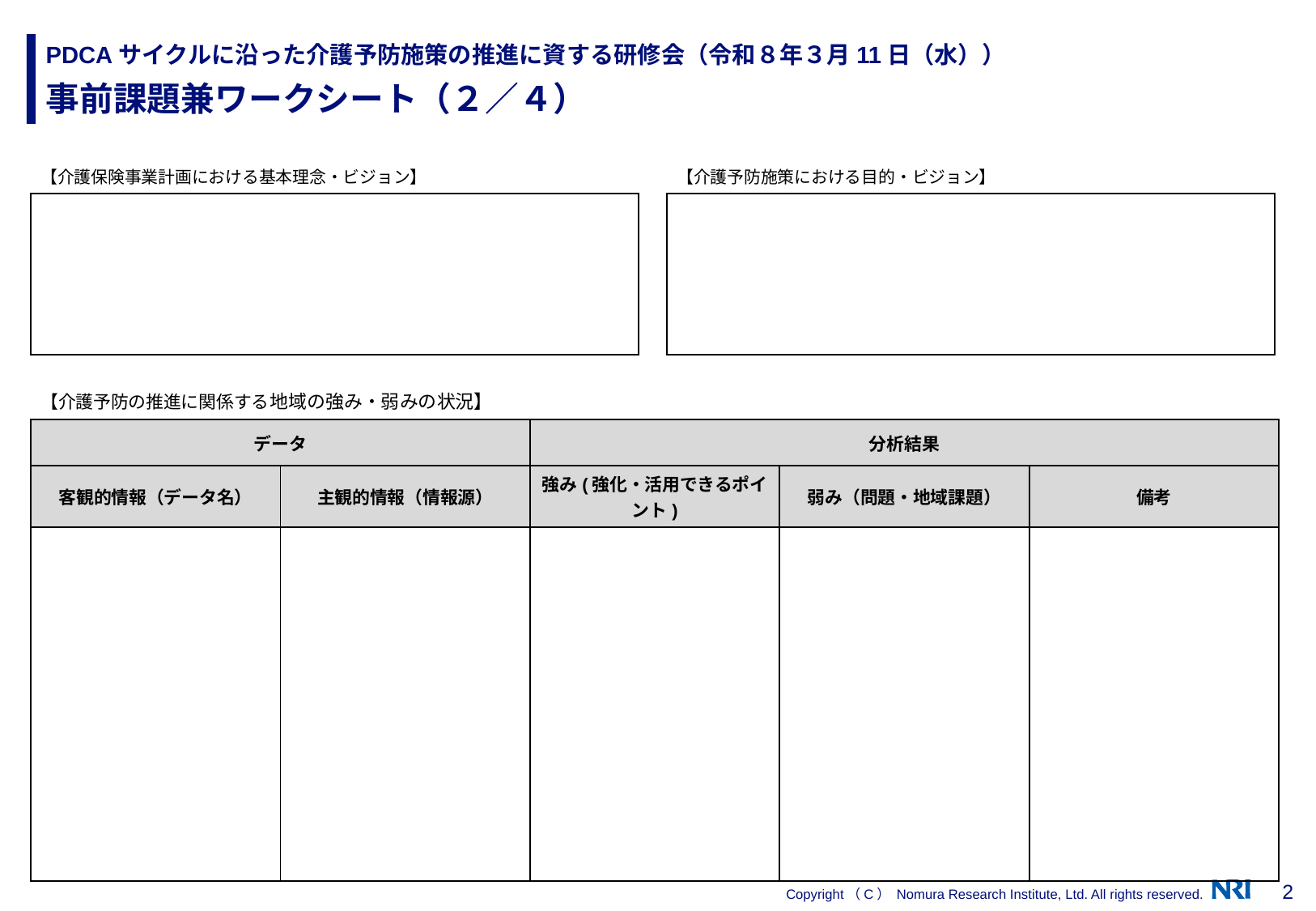

# 事前課題兼ワークシート（２／４）
PDCAサイクルに沿った介護予防施策の推進に資する研修会（令和８年３月11日（水））
| 【介護保険事業計画における基本理念・ビジョン】 |
| --- |
|  |
| 【介護予防施策における目的・ビジョン】 |
| --- |
|  |
| 【介護予防の推進に関係する地域の強み・弱みの状況】 |  |  |  |  |
| --- | --- | --- | --- | --- |
| データ |  | 分析結果 |  |  |
| 客観的情報（データ名） | 主観的情報（情報源） | 強み(強化・活用できるポイント) | 弱み（問題・地域課題） | 備考 |
|  |  |  |  |  |